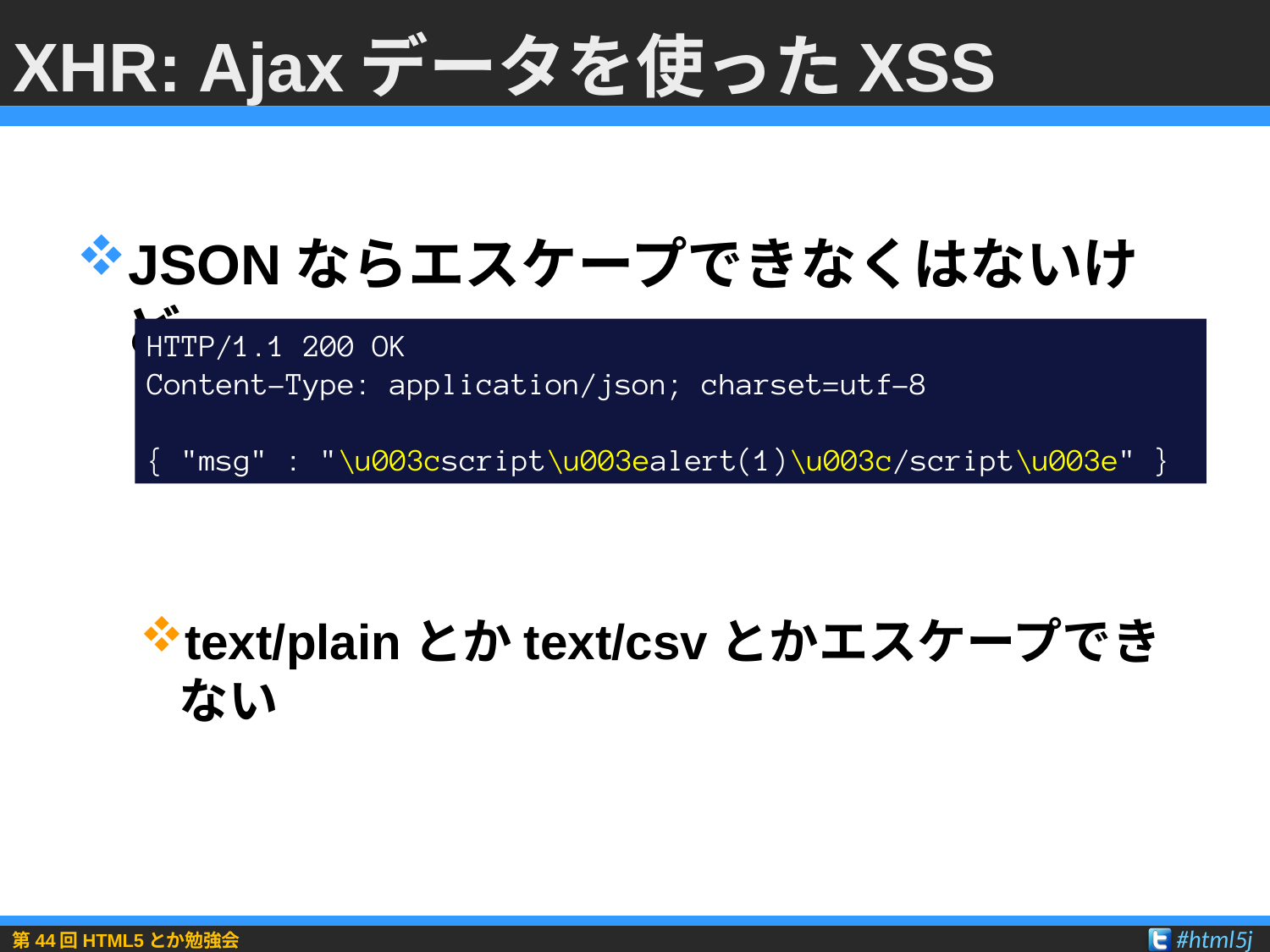

# XHR: Ajaxデータを使ったXSS
JSONならエスケープできなくはないけど

text/plainとかtext/csvとかエスケープできない
HTTP/1.1 200 OK
Content-Type: application/json; charset=utf-8

{ "msg" : "\u003cscript\u003ealert(1)\u003c/script\u003e" }